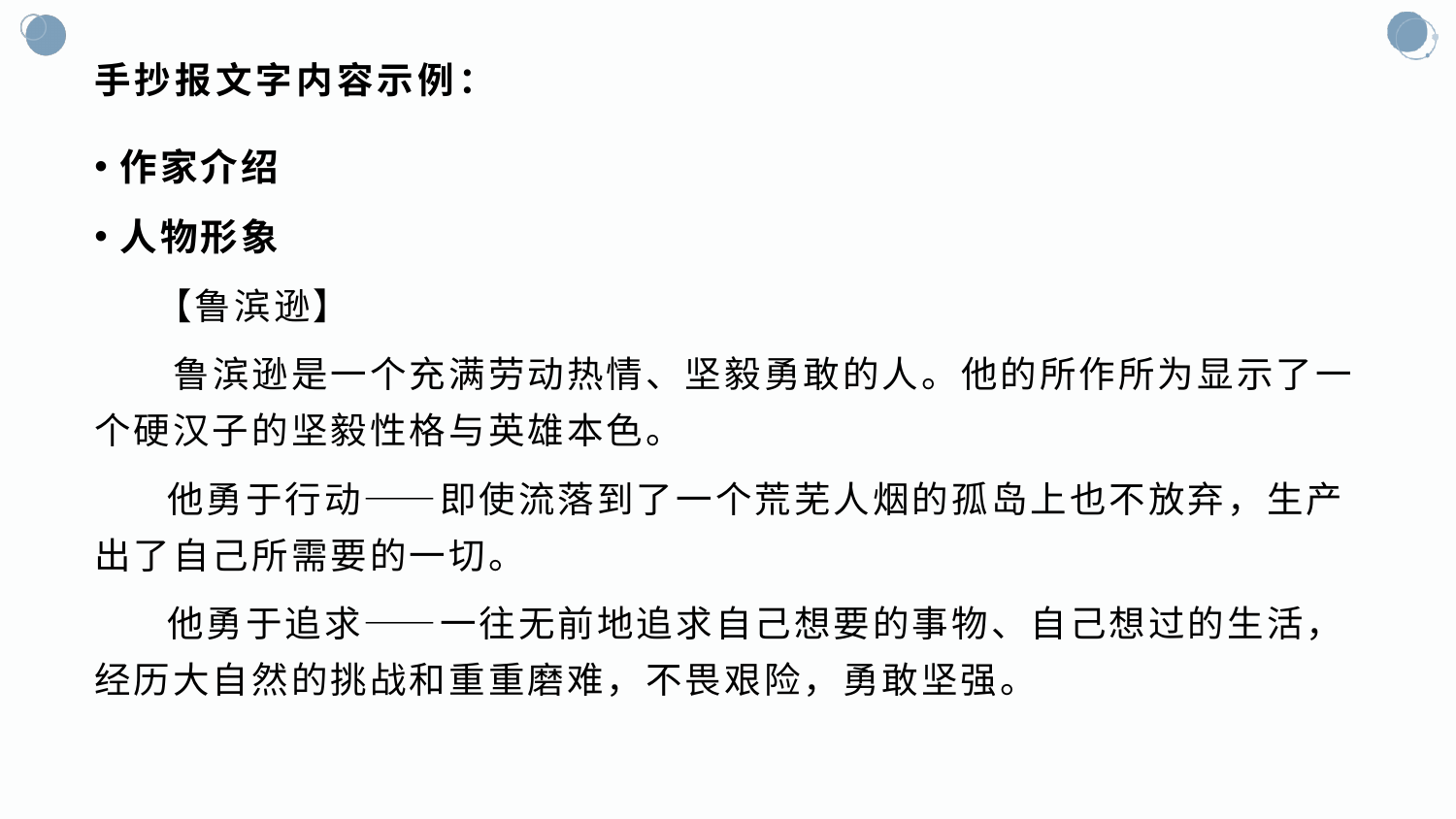

# 手抄报文字内容示例：
作家介绍
人物形象
     【鲁滨逊】
　　鲁滨逊是一个充满劳动热情、坚毅勇敢的人。他的所作所为显示了一个硬汉子的坚毅性格与英雄本色。
      他勇于行动——即使流落到了一个荒芜人烟的孤岛上也不放弃，生产出了自己所需要的一切。
      他勇于追求——一往无前地追求自己想要的事物、自己想过的生活，经历大自然的挑战和重重磨难，不畏艰险，勇敢坚强。